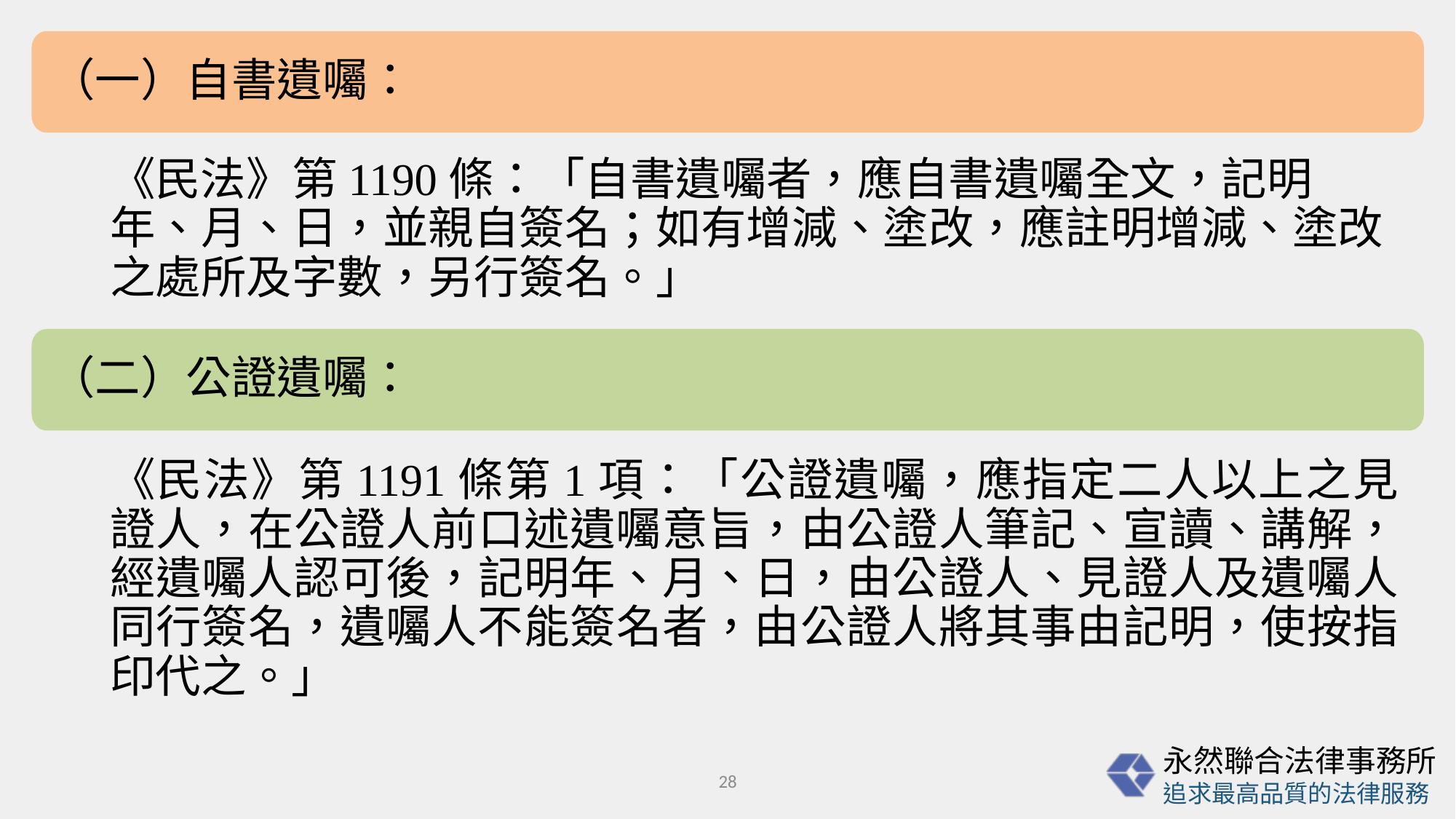

（一）自書遺囑：
《民法》第1190條：「自書遺囑者，應自書遺囑全文，記明年、月、日，並親自簽名；如有增減、塗改，應註明增減、塗改之處所及字數，另行簽名。」
（二）公證遺囑：
《民法》第1191條第1項：「公證遺囑，應指定二人以上之見證人，在公證人前口述遺囑意旨，由公證人筆記、宣讀、講解，經遺囑人認可後，記明年、月、日，由公證人、見證人及遺囑人同行簽名，遺囑人不能簽名者，由公證人將其事由記明，使按指印代之。」
28